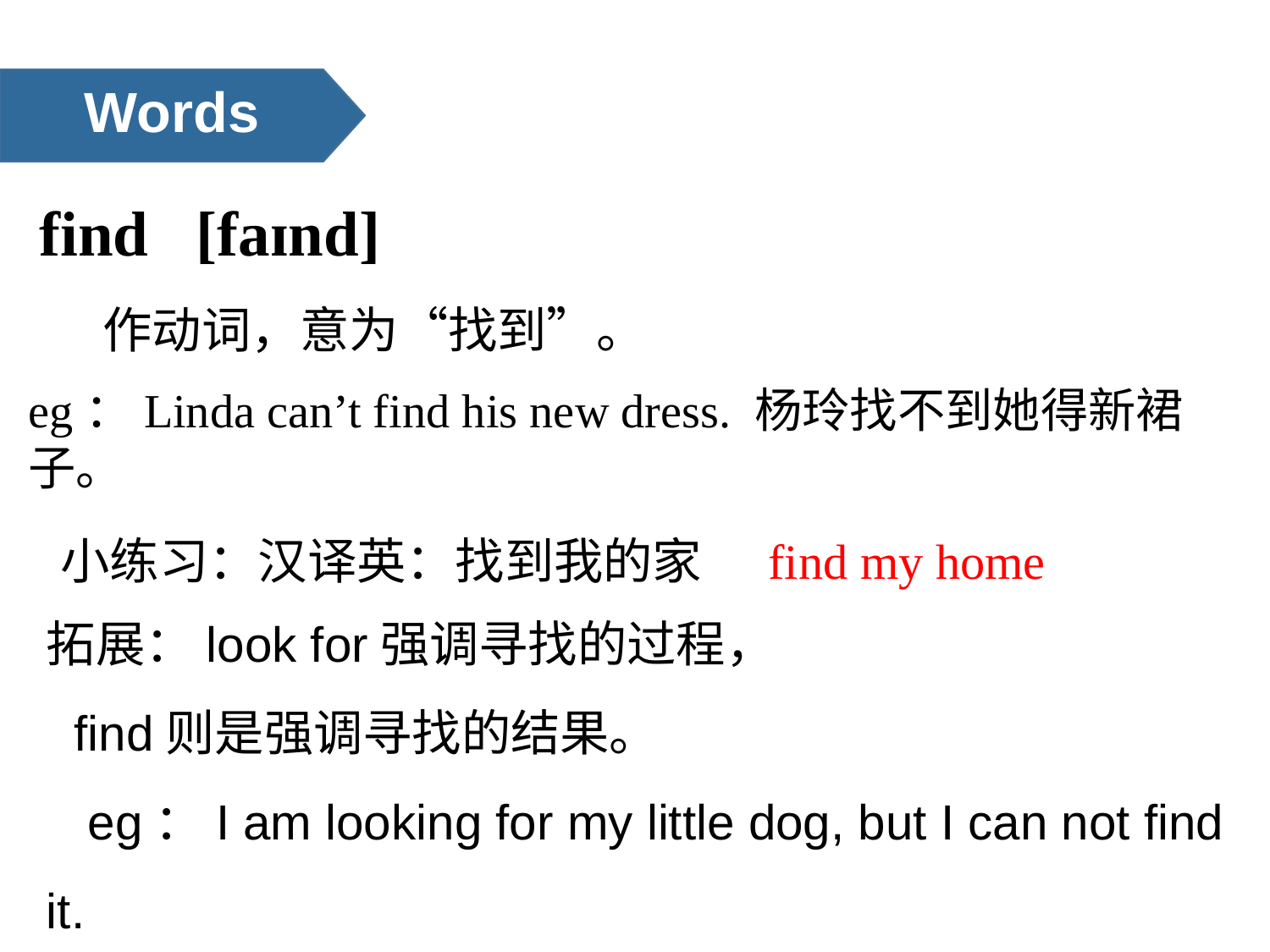

Words
find   [faɪnd]
作动词，意为“找到”。
eg：Linda can’t find his new dress. 杨玲找不到她得新裙子。
小练习：汉译英：找到我的家
find my home
拓展：look for强调寻找的过程，
  find则是强调寻找的结果。
   eg：I am looking for my little dog, but I can not find it.
我正在寻找我的小狗，但是我找不到它。